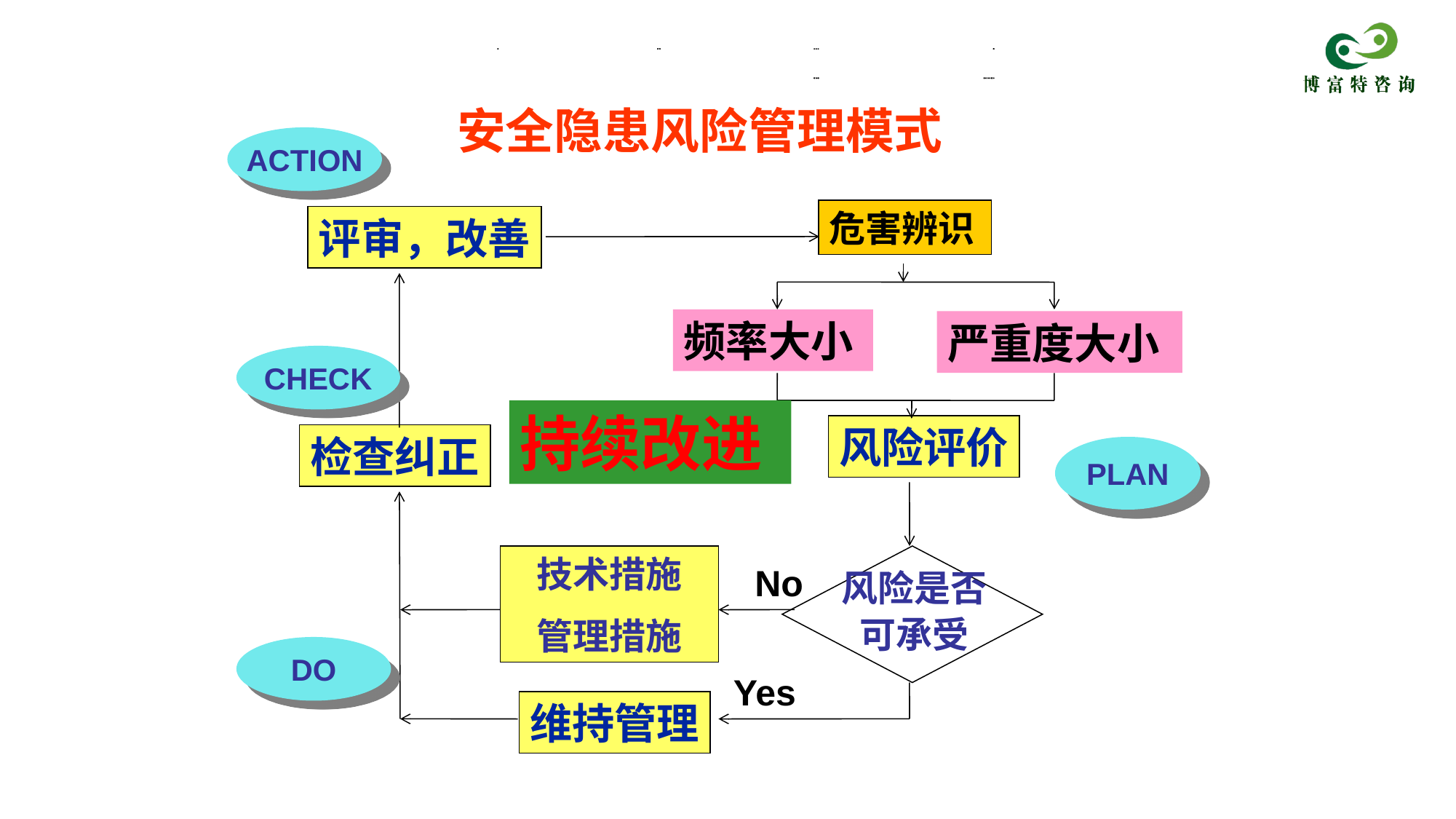

安全隐患风险管理模式
ACTION
危害辨识
评审，改善

频率大小
严重度大小
CHECK

持续改进

风险评价
检查纠正
PLAN

技术措施
管理措施

No
风险是否
可承受

DO
Yes

维持管理